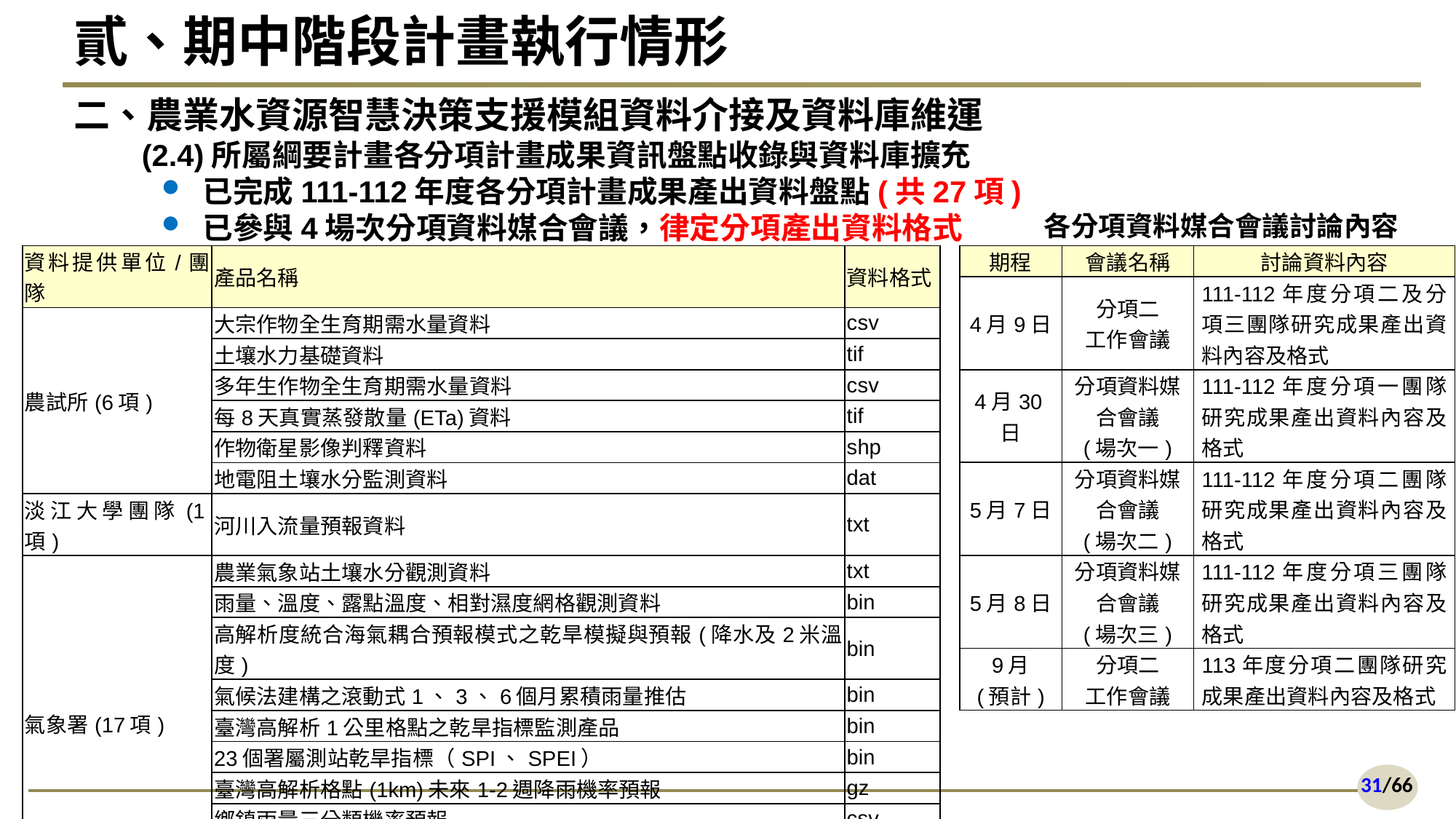

# 貳、期中階段計畫執行情形
二、農業水資源智慧決策支援模組資料介接及資料庫維運
　　(2.4)所屬綱要計畫各分項計畫成果資訊盤點收錄與資料庫擴充
已完成111-112年度各分項計畫成果產出資料盤點(共27項)
已參與4場次分項資料媒合會議，律定分項產出資料格式
各分項資料媒合會議討論內容
| 資料提供單位/團隊 | 產品名稱 | 資料格式 |
| --- | --- | --- |
| 農試所(6項) | 大宗作物全生育期需水量資料 | csv |
|  | 土壤水力基礎資料 | tif |
|  | 多年生作物全生育期需水量資料 | csv |
|  | 每8天真實蒸發散量(ETa)資料 | tif |
|  | 作物衛星影像判釋資料 | shp |
|  | 地電阻土壤水分監測資料 | dat |
| 淡江大學團隊(1項) | 河川入流量預報資料 | txt |
| 氣象署(17項) | 農業氣象站土壤水分觀測資料 | txt |
|  | 雨量、溫度、露點溫度、相對濕度網格觀測資料 | bin |
|  | 高解析度統合海氣耦合預報模式之乾旱模擬與預報(降水及2米溫度) | bin |
|  | 氣候法建構之滾動式1、3、6個月累積雨量推估 | bin |
|  | 臺灣高解析1公里格點之乾旱指標監測產品 | bin |
|  | 23個署屬測站乾旱指標（SPI、SPEI） | bin |
|  | 臺灣高解析格點(1km)未來1-2週降雨機率預報 | gz |
|  | 鄉鎮雨量三分類機率預報 | csv |
|  | 臺灣高解析格點(1km)未來3-4週降雨機率預報 | gz |
|  | … | … |
| 成大團隊(1項) | 水庫入流量預報資料 | txt |
| 農工中心(1項) | 農水署水資源物聯網2.0系統(IoA)平台感測設備觀測資料 | json |
| 屏科大團隊(1項) | 供灌配水模擬成果資料 | csv |
| 期程 | 會議名稱 | 討論資料內容 |
| --- | --- | --- |
| 4月9日 | 分項二 工作會議 | 111-112年度分項二及分項三團隊研究成果產出資料內容及格式 |
| 4月30日 | 分項資料媒合會議 (場次一) | 111-112年度分項一團隊研究成果產出資料內容及格式 |
| 5月7日 | 分項資料媒合會議 (場次二) | 111-112年度分項二團隊研究成果產出資料內容及格式 |
| 5月8日 | 分項資料媒合會議 (場次三) | 111-112年度分項三團隊研究成果產出資料內容及格式 |
| 9月 (預計) | 分項二 工作會議 | 113年度分項二團隊研究成果產出資料內容及格式 |
31/66